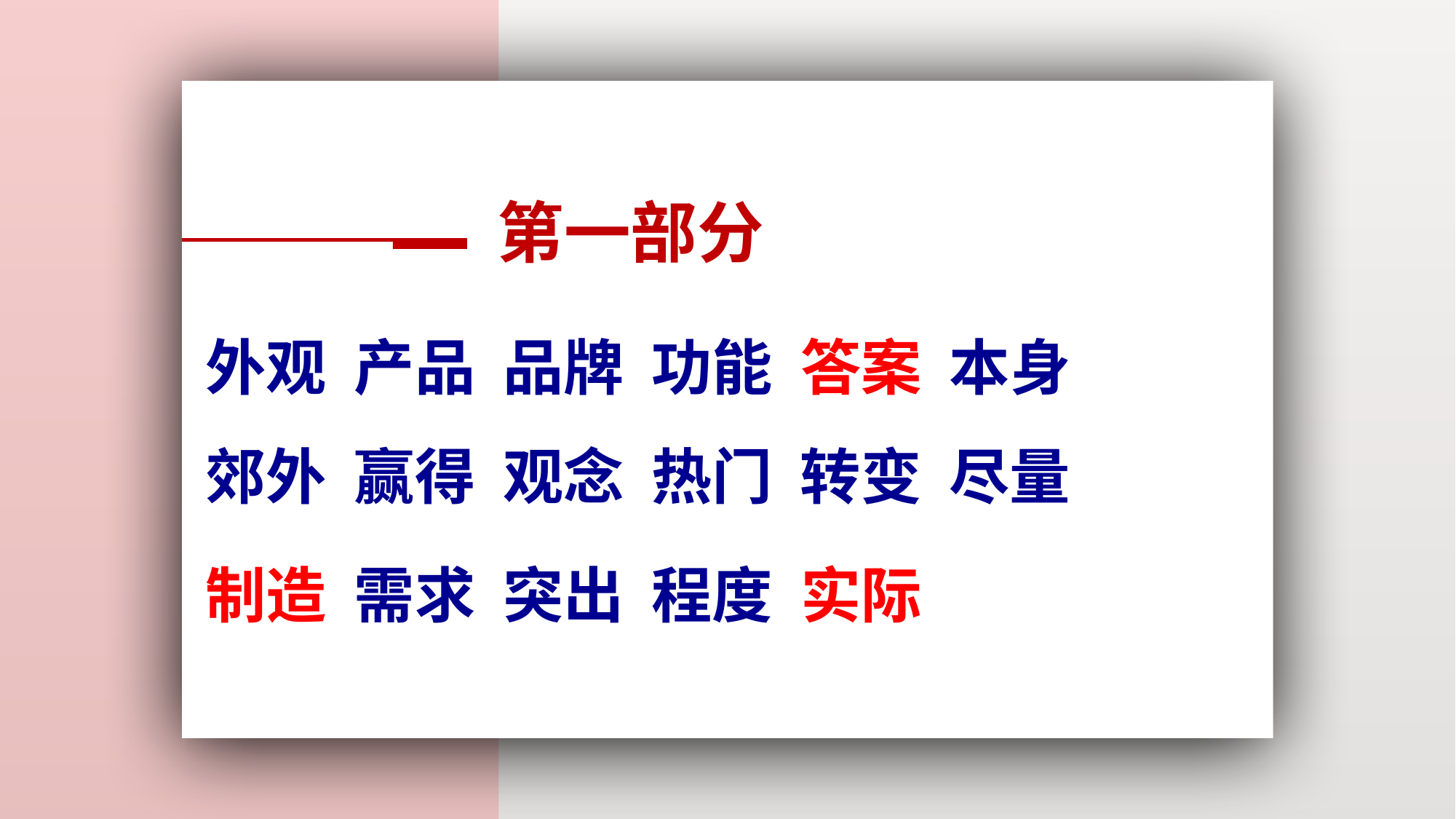

第一部分

外观  产品  品牌  功能  答案  本身
郊外  赢得  观念  热门  转变  尽量
制造  需求  突出  程度  实际